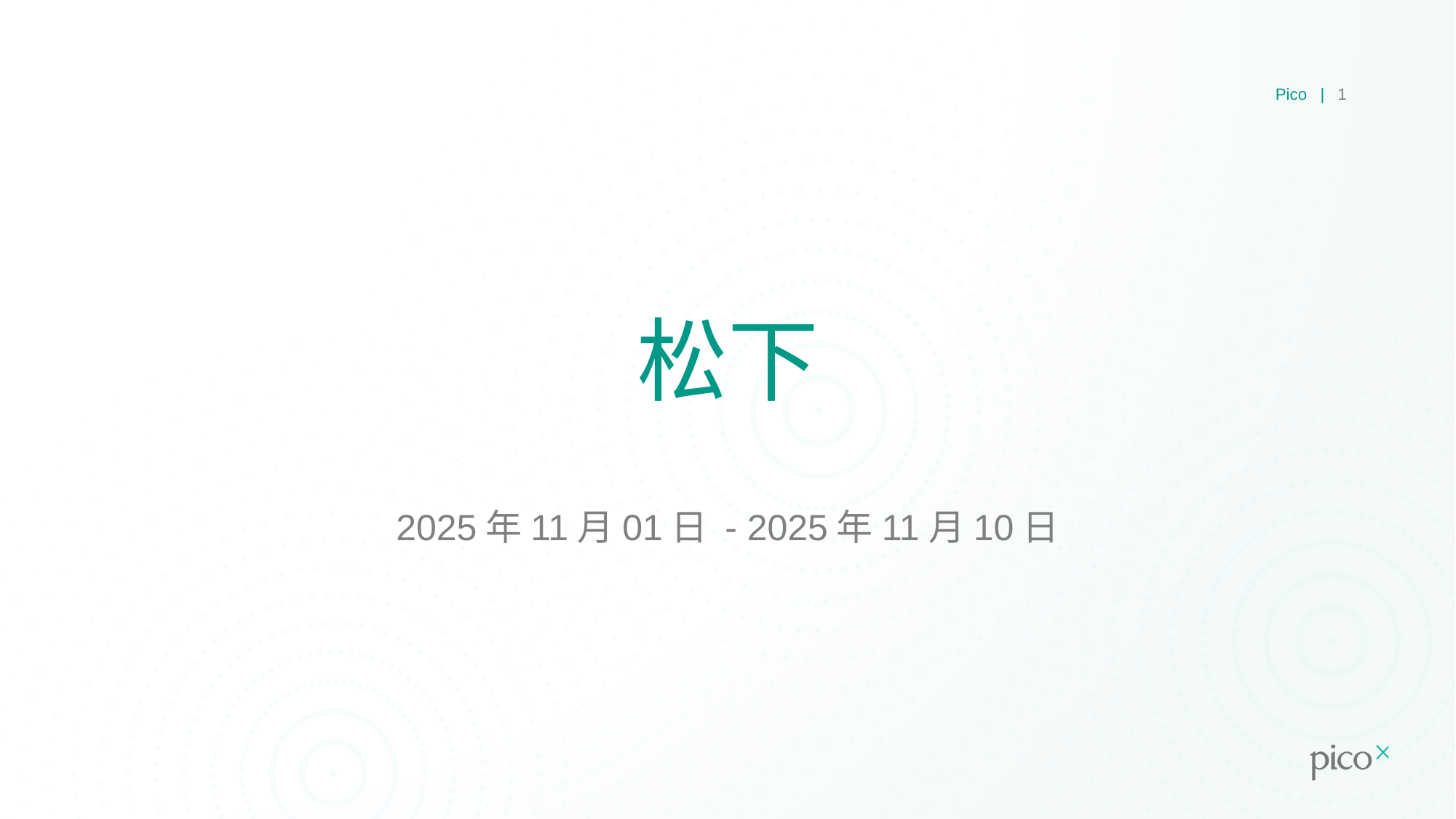

Pico   |
1
# 松下
2025年11月01日 - 2025年11月10日